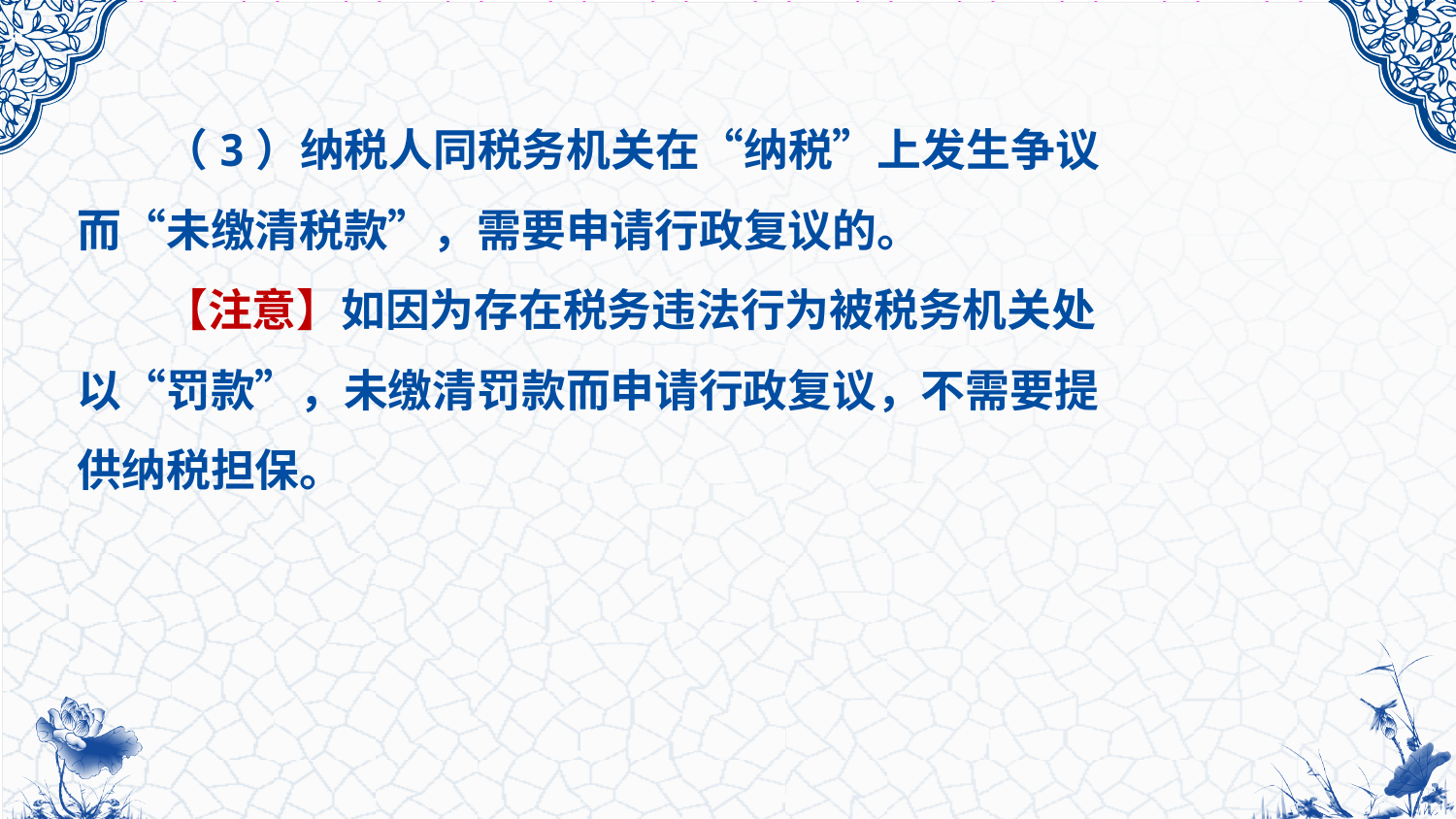

（3）纳税人同税务机关在“纳税”上发生争议而“未缴清税款”，需要申请行政复议的。
【注意】如因为存在税务违法行为被税务机关处以“罚款”，未缴清罚款而申请行政复议，不需要提供纳税担保。